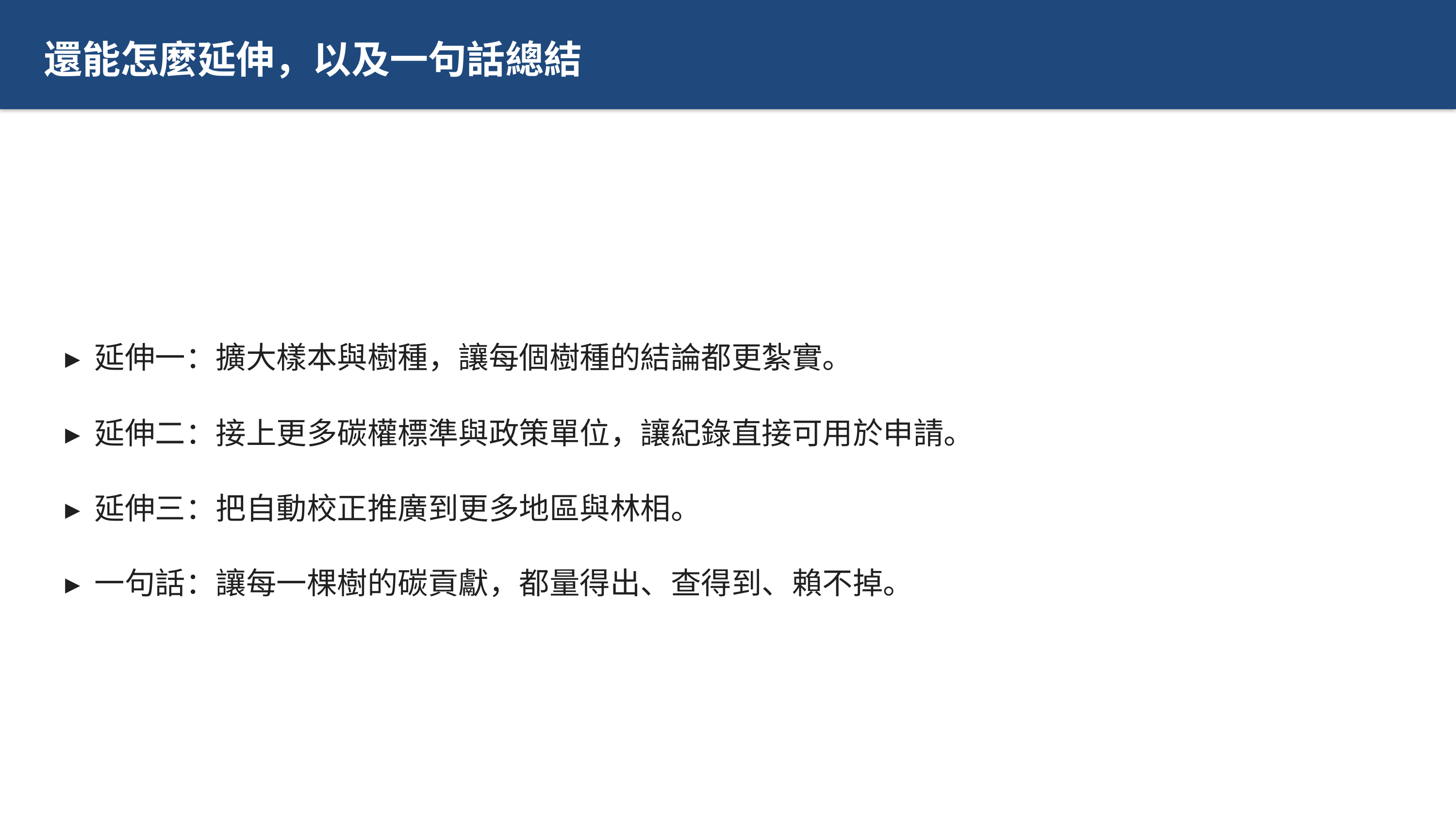

還能怎麼延伸，以及一句話總結
▸ 延伸一：擴大樣本與樹種，讓每個樹種的結論都更紮實。
▸ 延伸二：接上更多碳權標準與政策單位，讓紀錄直接可用於申請。
▸ 延伸三：把自動校正推廣到更多地區與林相。
▸ 一句話：讓每一棵樹的碳貢獻，都量得出、查得到、賴不掉。